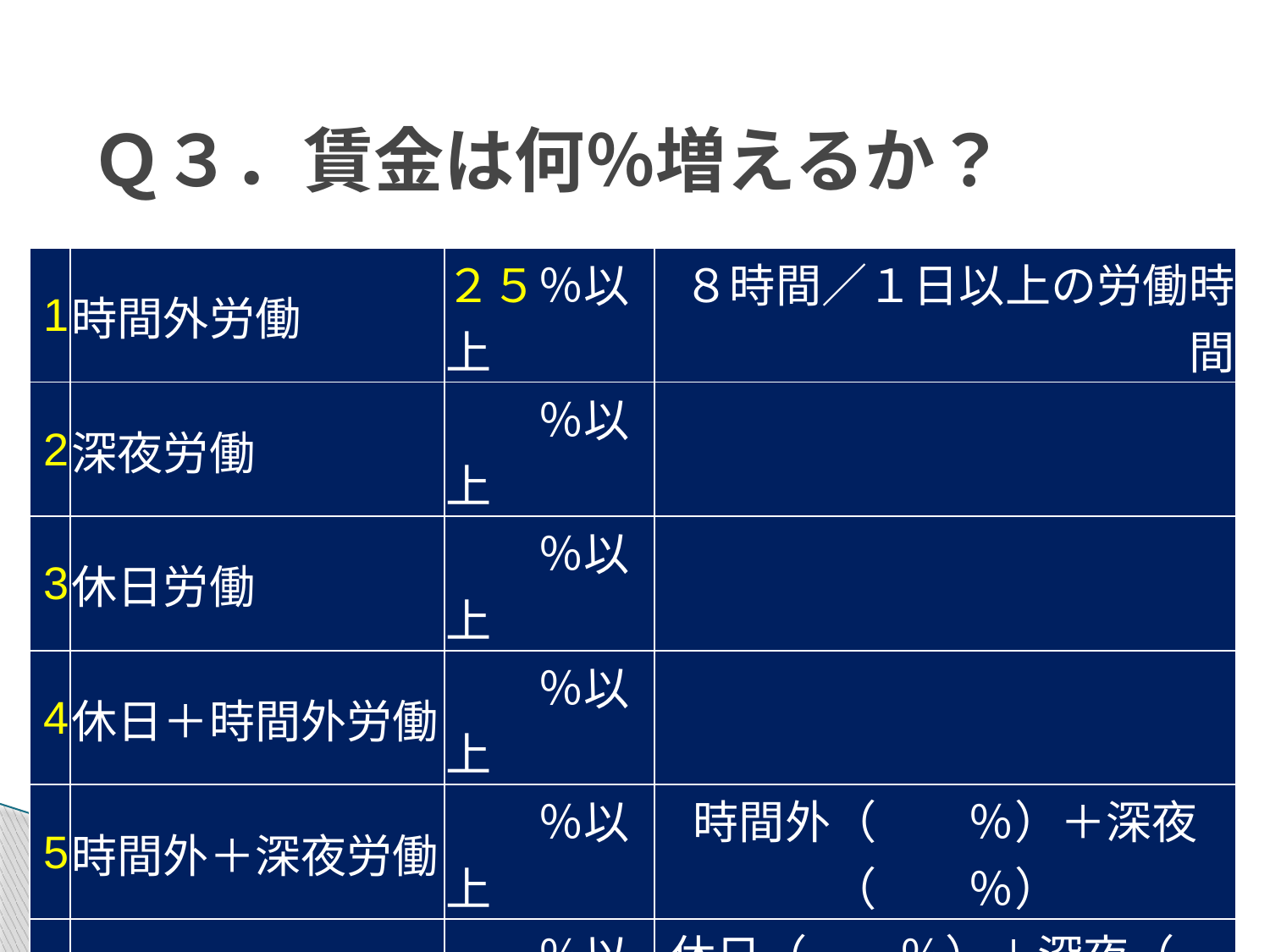

# Ｑ３．賃金は何％増えるか？
| 1 | 時間外労働 | ２５％以上 | ８時間／１日以上の労働時間 |
| --- | --- | --- | --- |
| 2 | 深夜労働 | ２５％以上 |  |
| 3 | 休日労働 | ３５％以上 |  |
| 4 | 休日＋時間外労働 | ３５％以上 |  |
| 5 | 時間外＋深夜労働 | ５０％以上 | 時間外（２５％）＋深夜（２５％） |
| 6 | 休日＋深夜労働 | ６０％以上 | 休日（３５％）＋深夜（２５％） |